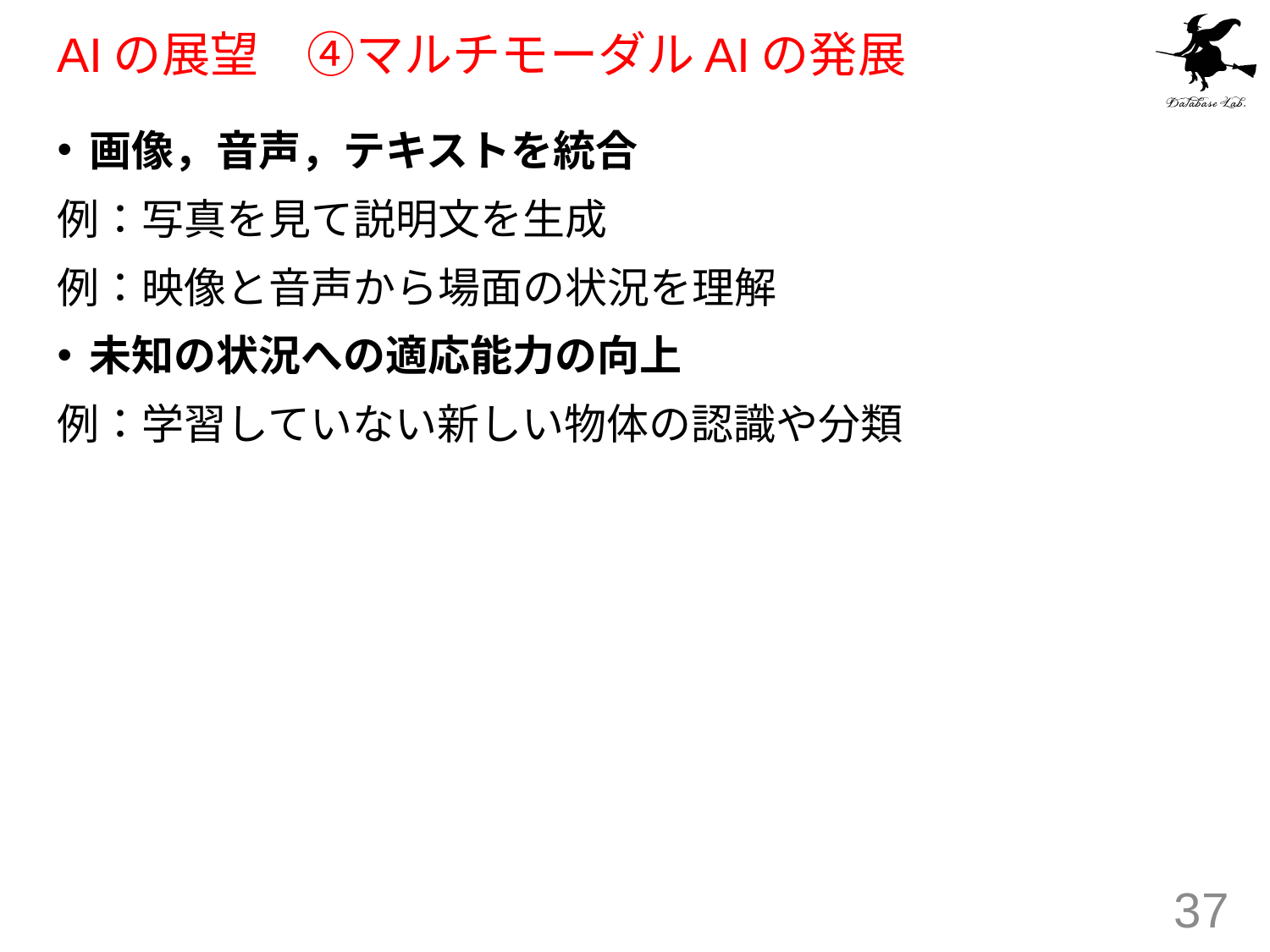

# AIの展望　④マルチモーダルAIの発展
画像，音声，テキストを統合
例：写真を見て説明文を生成
例：映像と音声から場面の状況を理解
未知の状況への適応能力の向上
例：学習していない新しい物体の認識や分類
37